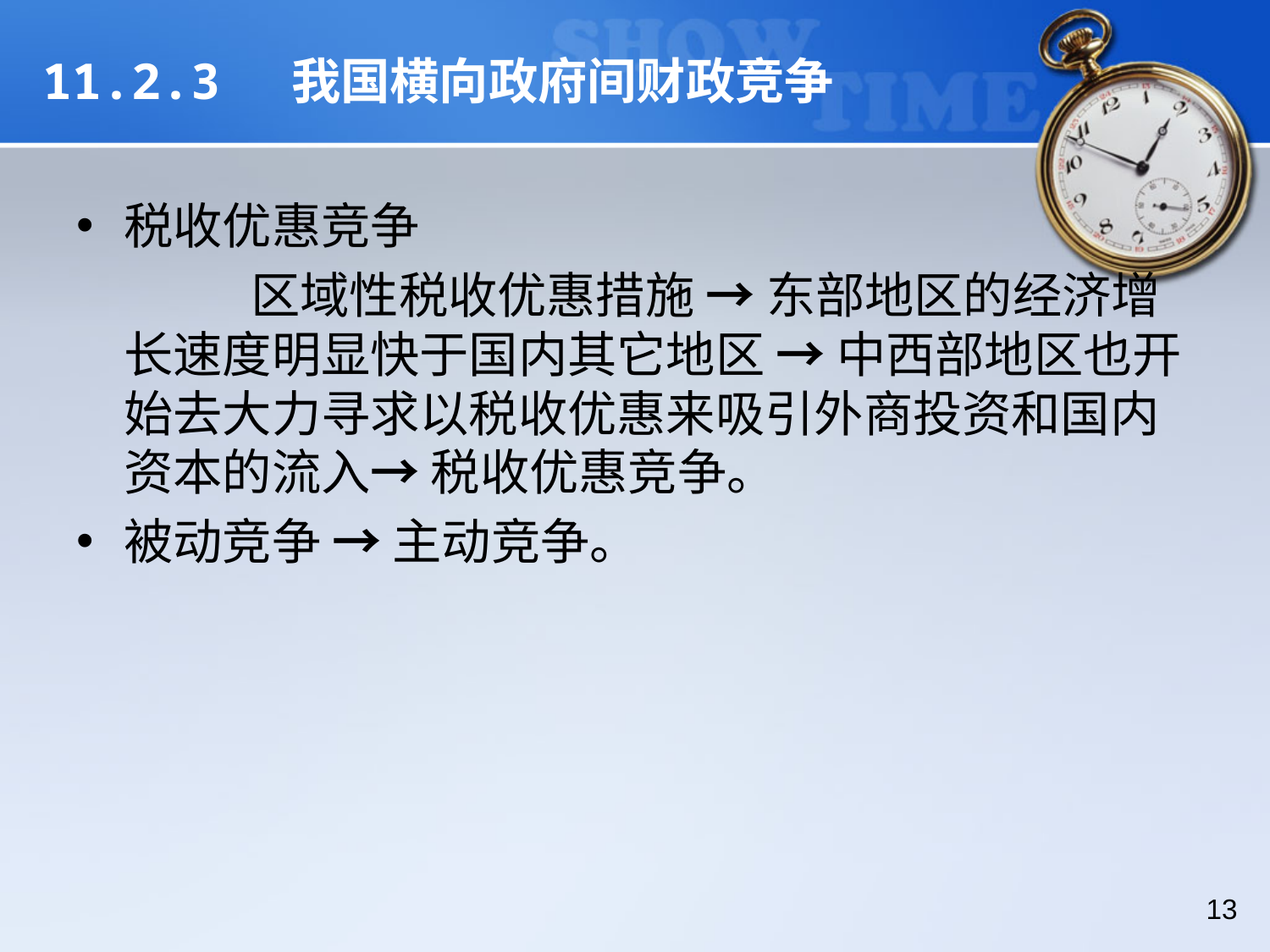

# 11.2.3  我国横向政府间财政竞争
税收优惠竞争
		区域性税收优惠措施 → 东部地区的经济增长速度明显快于国内其它地区 → 中西部地区也开始去大力寻求以税收优惠来吸引外商投资和国内资本的流入→ 税收优惠竞争。
被动竞争 → 主动竞争。
13